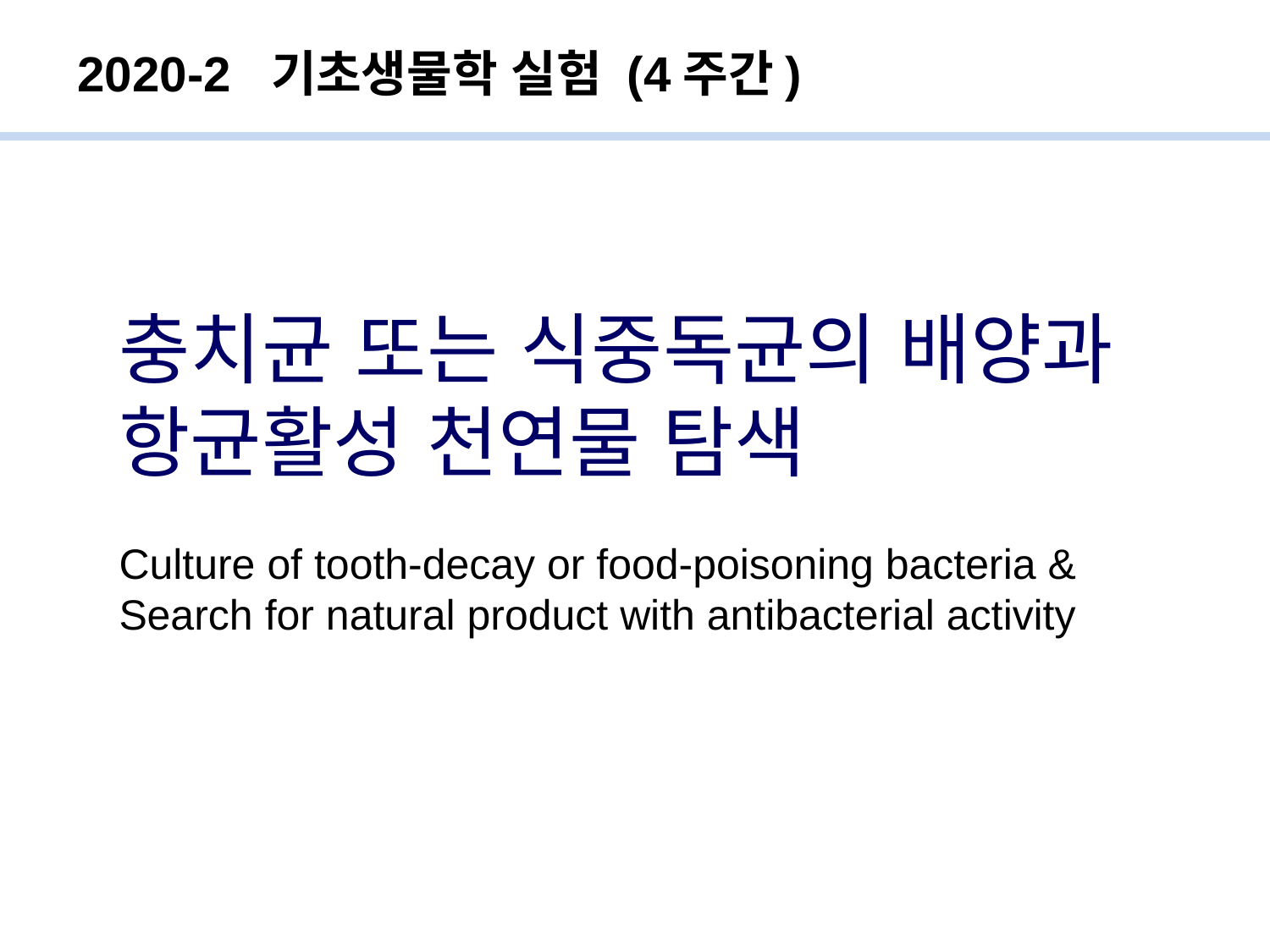

2020-2  기초생물학 실험 (4주간)

충치균 또는 식중독균의 배양과
항균활성 천연물 탐색

Culture of tooth-decay or food-poisoning bacteria &
Search for natural product with antibacterial activity